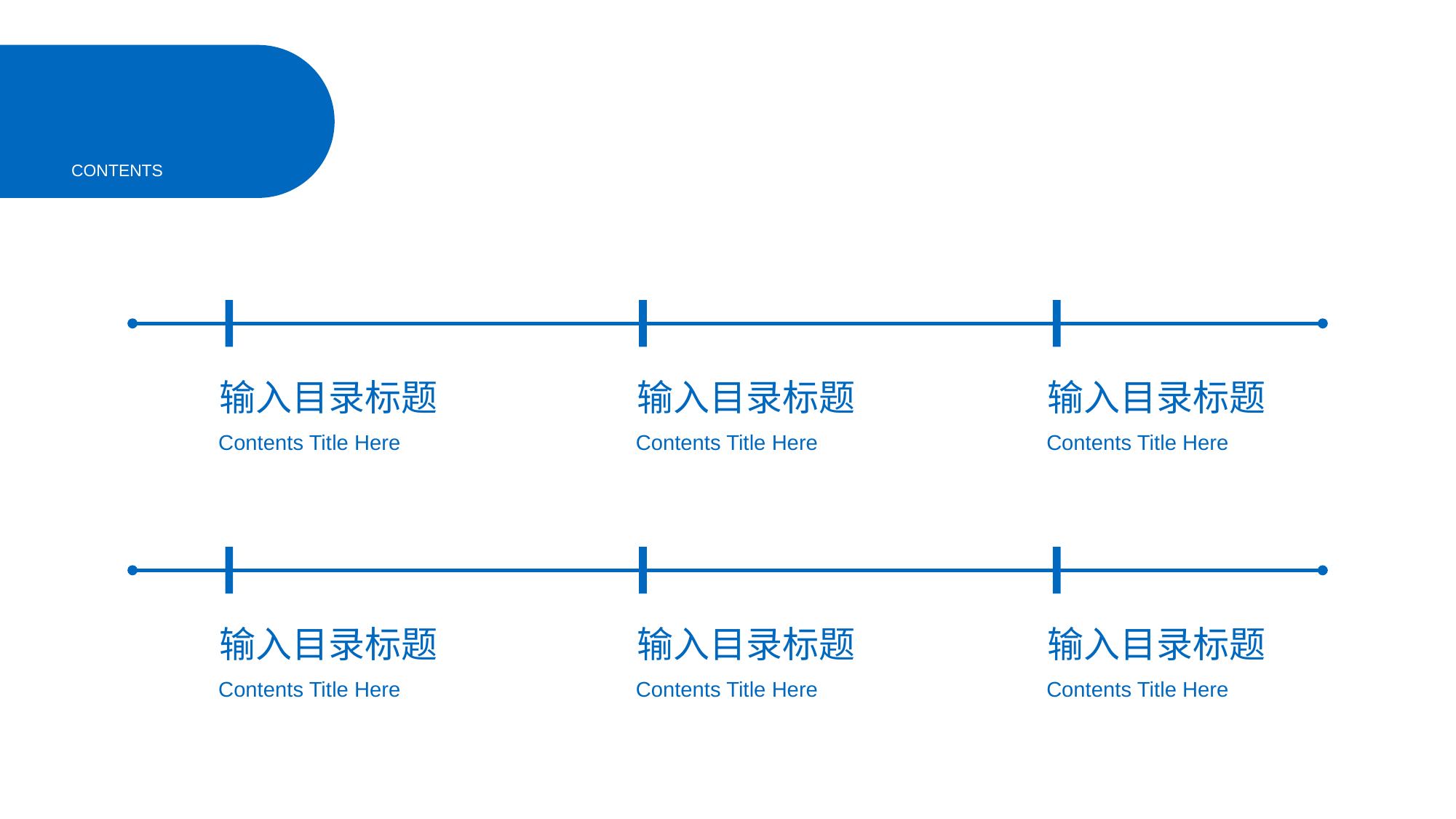

CONTENTS

输入目录标题
输入目录标题
输入目录标题
Contents Title Here
Contents Title Here
Contents Title Here

输入目录标题
输入目录标题
输入目录标题
Contents Title Here
Contents Title Here
Contents Title Here